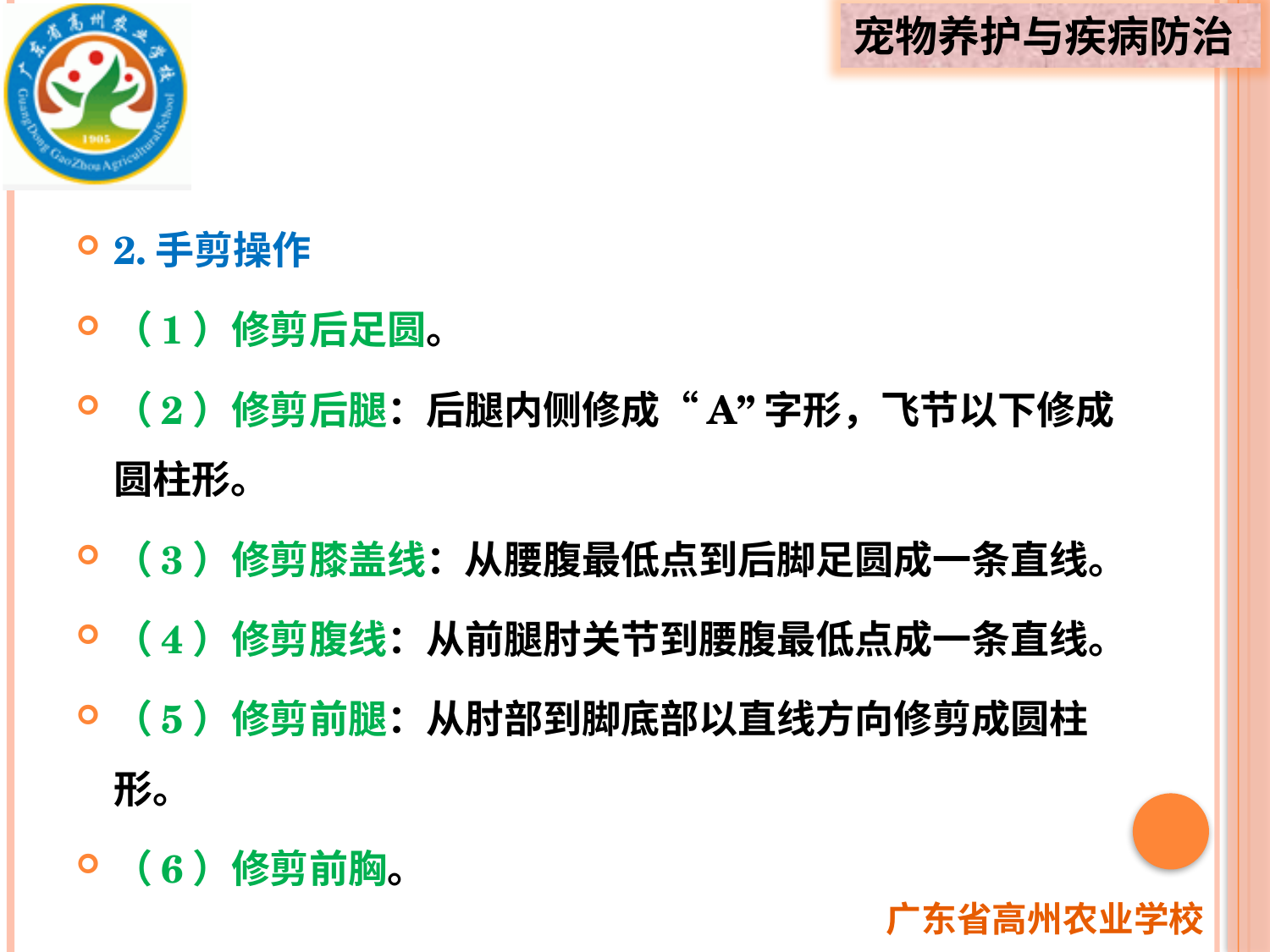

2.手剪操作
（1）修剪后足圆。
（2）修剪后腿：后腿内侧修成“A”字形，飞节以下修成圆柱形。
（3）修剪膝盖线：从腰腹最低点到后脚足圆成一条直线。
（4）修剪腹线：从前腿肘关节到腰腹最低点成一条直线。
（5）修剪前腿：从肘部到脚底部以直线方向修剪成圆柱形。
（6）修剪前胸。